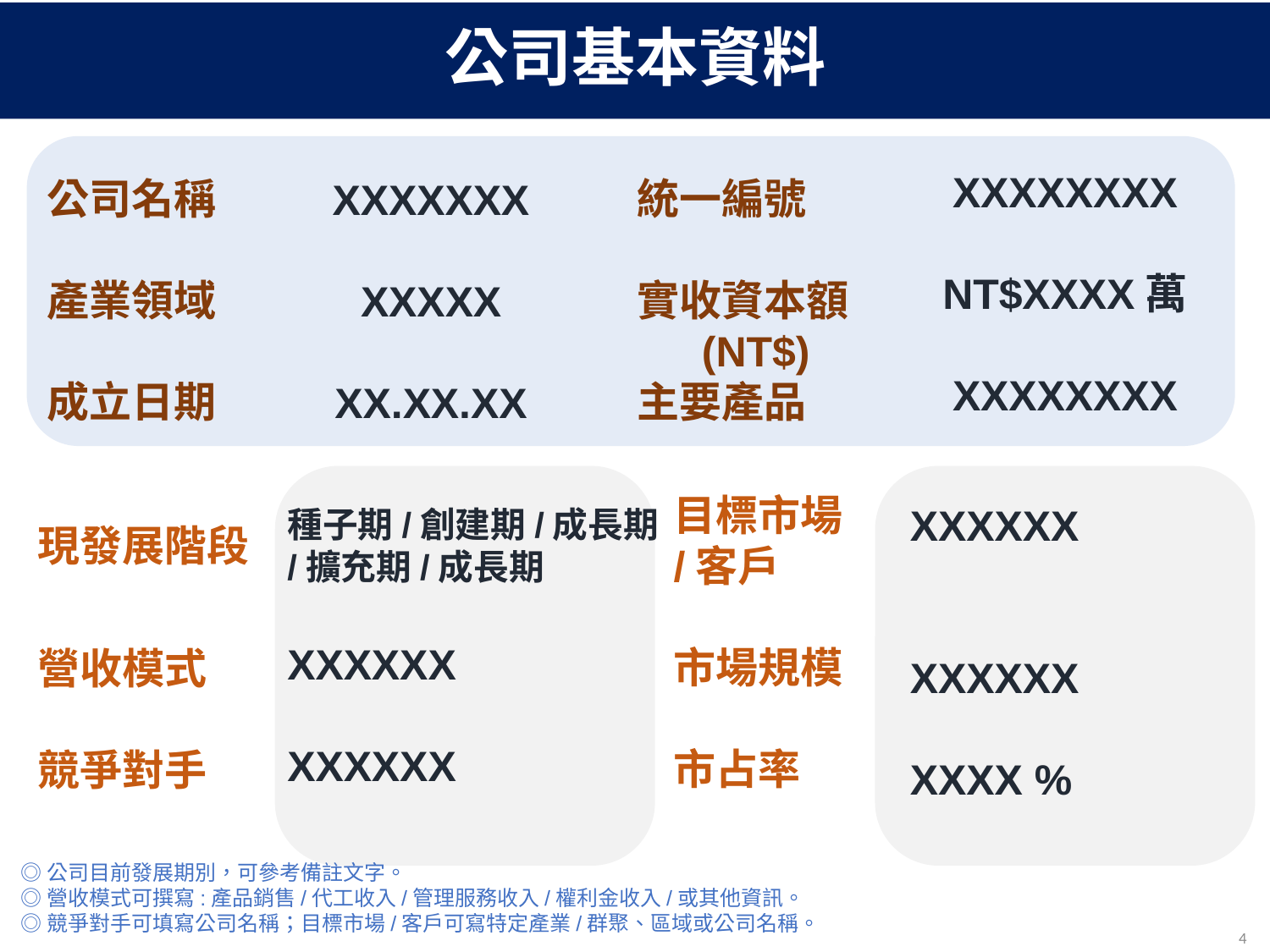

# 公司基本資料

XXXXXXXX

NT$XXXX萬

XXXXXXXX
公司名稱

產業領域

成立日期

統一編號

實收資本額
 (NT$)
主要產品
XXXXXXX

XXXXX

XX.XX.XX

目標市場
/客戶

市場規模

市占率
XXXXXX

XXXXXX

XXXX %
種子期/創建期/成長期
/擴充期/成長期

XXXXXX

XXXXXX
現發展階段

營收模式

競爭對手
◎公司目前發展期別，可參考備註文字。
◎營收模式可撰寫:產品銷售/代工收入/管理服務收入/權利金收入/或其他資訊。
◎競爭對手可填寫公司名稱；目標市場/客戶可寫特定產業/群聚、區域或公司名稱。
4